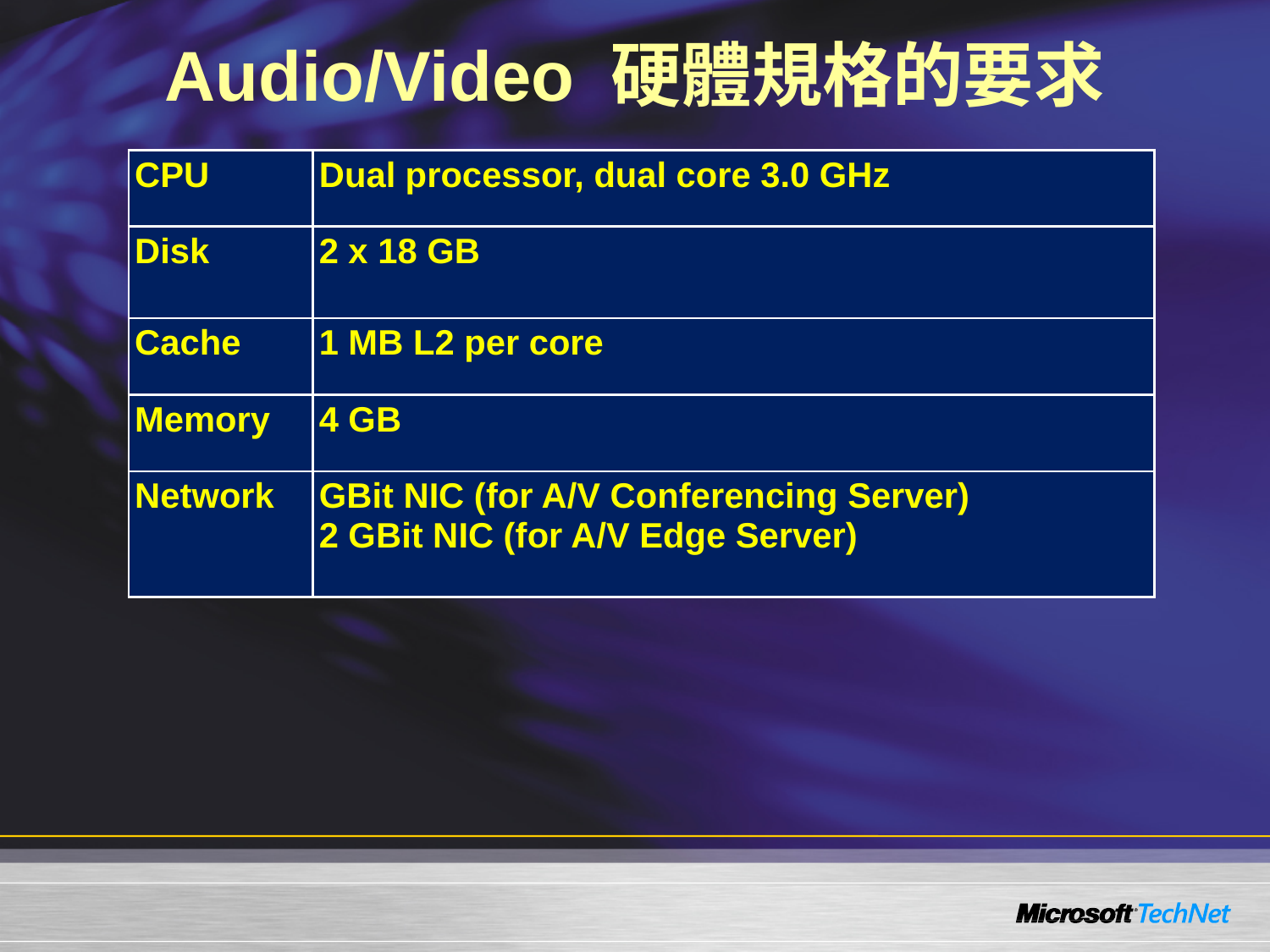

# Audio/Video 硬體規格的要求
| CPU | Dual processor, dual core 3.0 GHz |
| --- | --- |
| Disk | 2 x 18 GB |
| Cache | 1 MB L2 per core |
| Memory | 4 GB |
| Network | GBit NIC (for A/V Conferencing Server) 2 GBit NIC (for A/V Edge Server) |